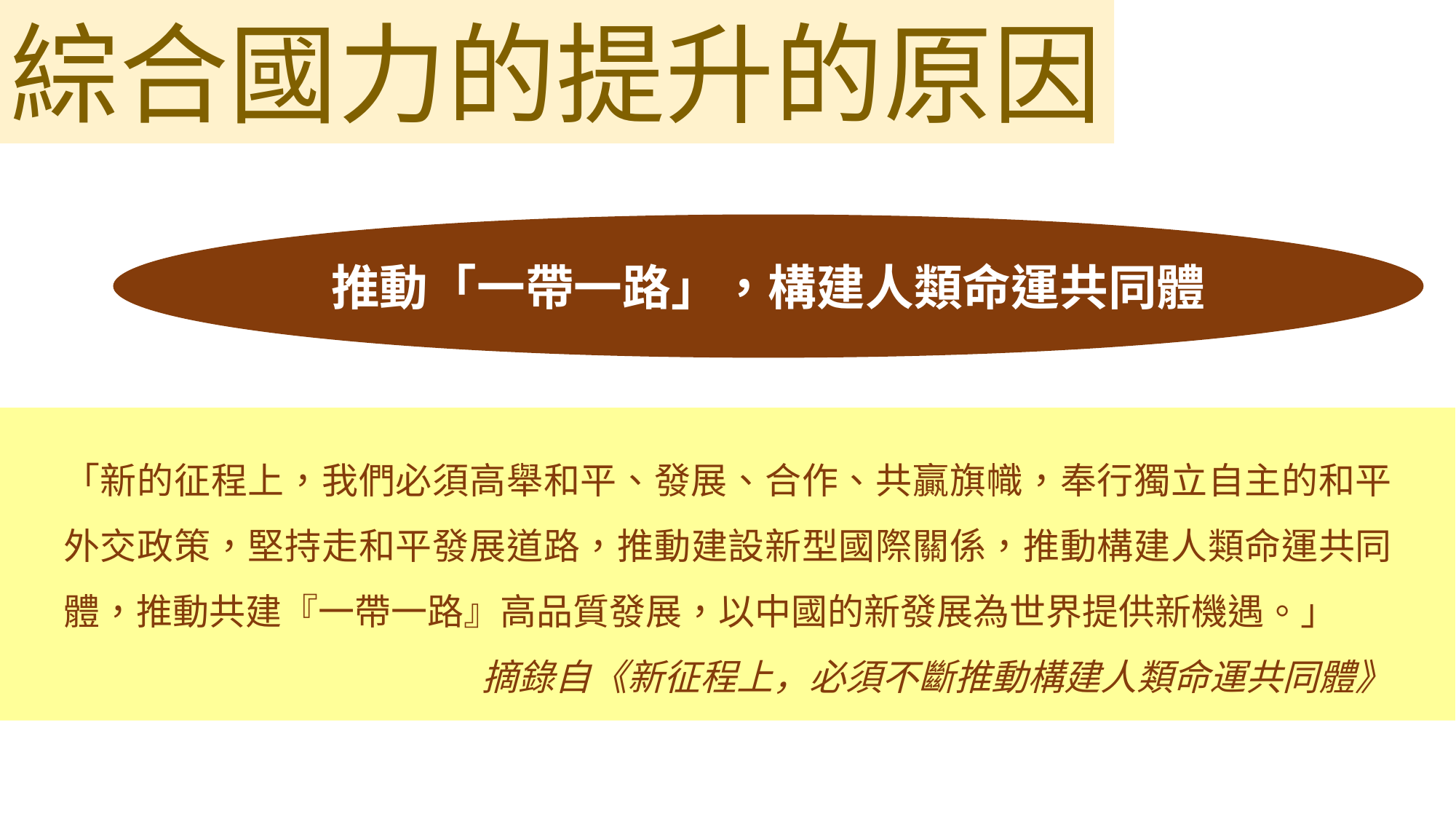

綜合國力的提升的原因
推動「一帶一路」，構建人類命運共同體

「新的征程上，我們必須高舉和平、發展、合作、共贏旗幟，奉行獨立自主的和平外交政策，堅持走和平發展道路，推動建設新型國際關係，推動構建人類命運共同體，推動共建『一帶一路』高品質發展，以中國的新發展為世界提供新機遇。」
摘錄自《新征程上，必須不斷推動構建人類命運共同體》